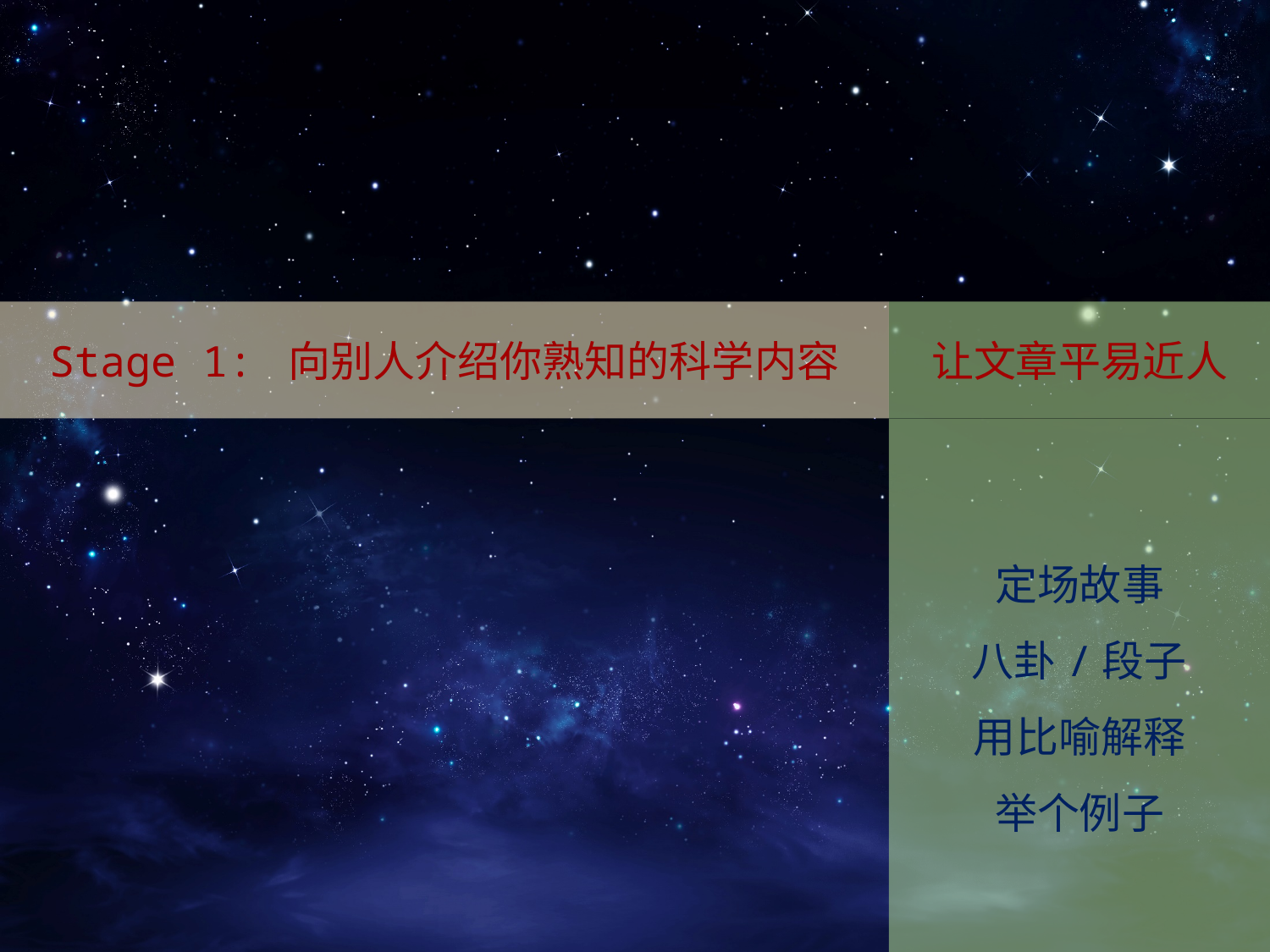

Stage 1: 向别人介绍你熟知的科学内容
让文章平易近人
定场故事
八卦/段子
用比喻解释
举个例子